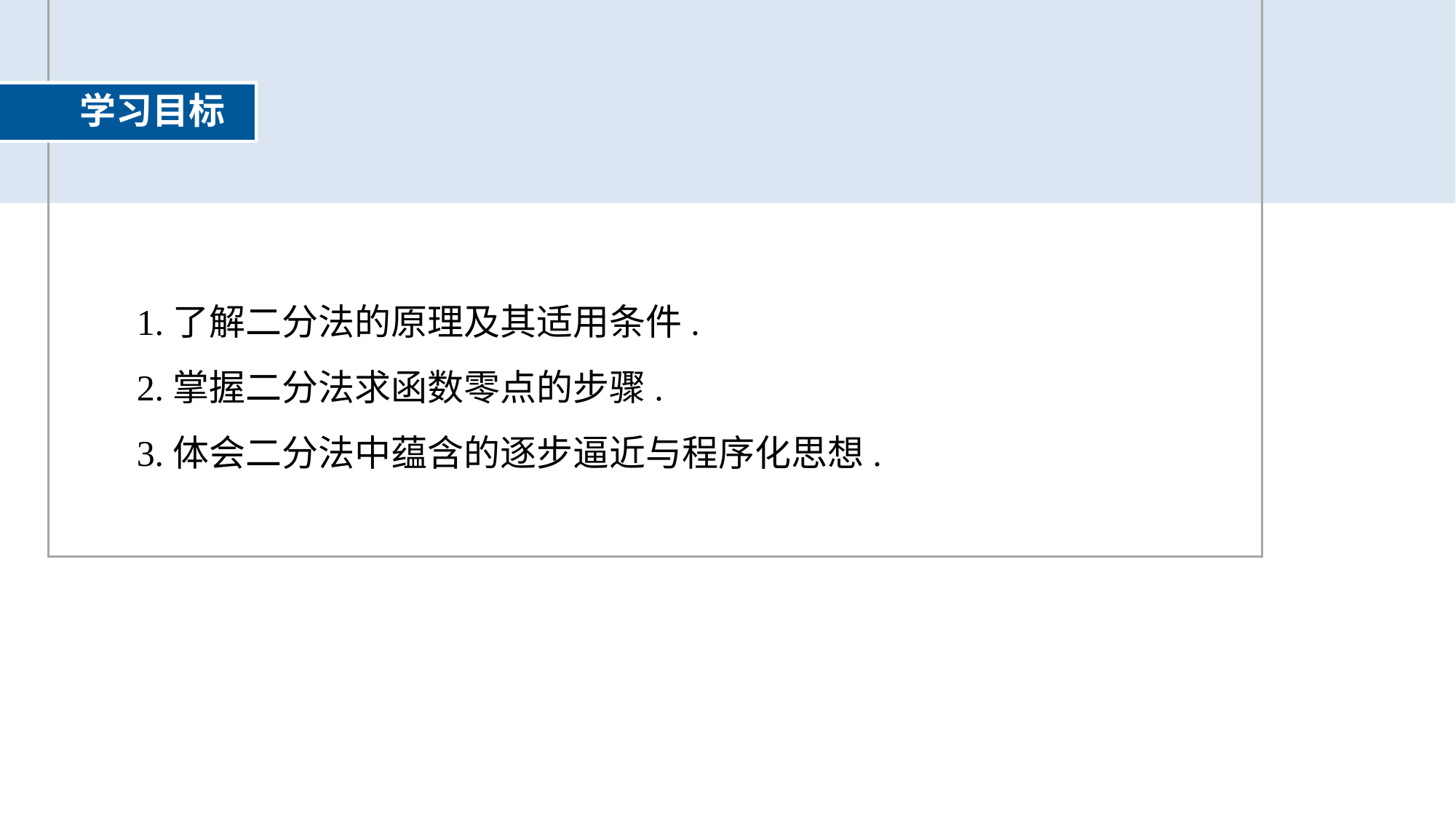

学习目标

1.了解二分法的原理及其适用条件.
2.掌握二分法求函数零点的步骤.
3.体会二分法中蕴含的逐步逼近与程序化思想.